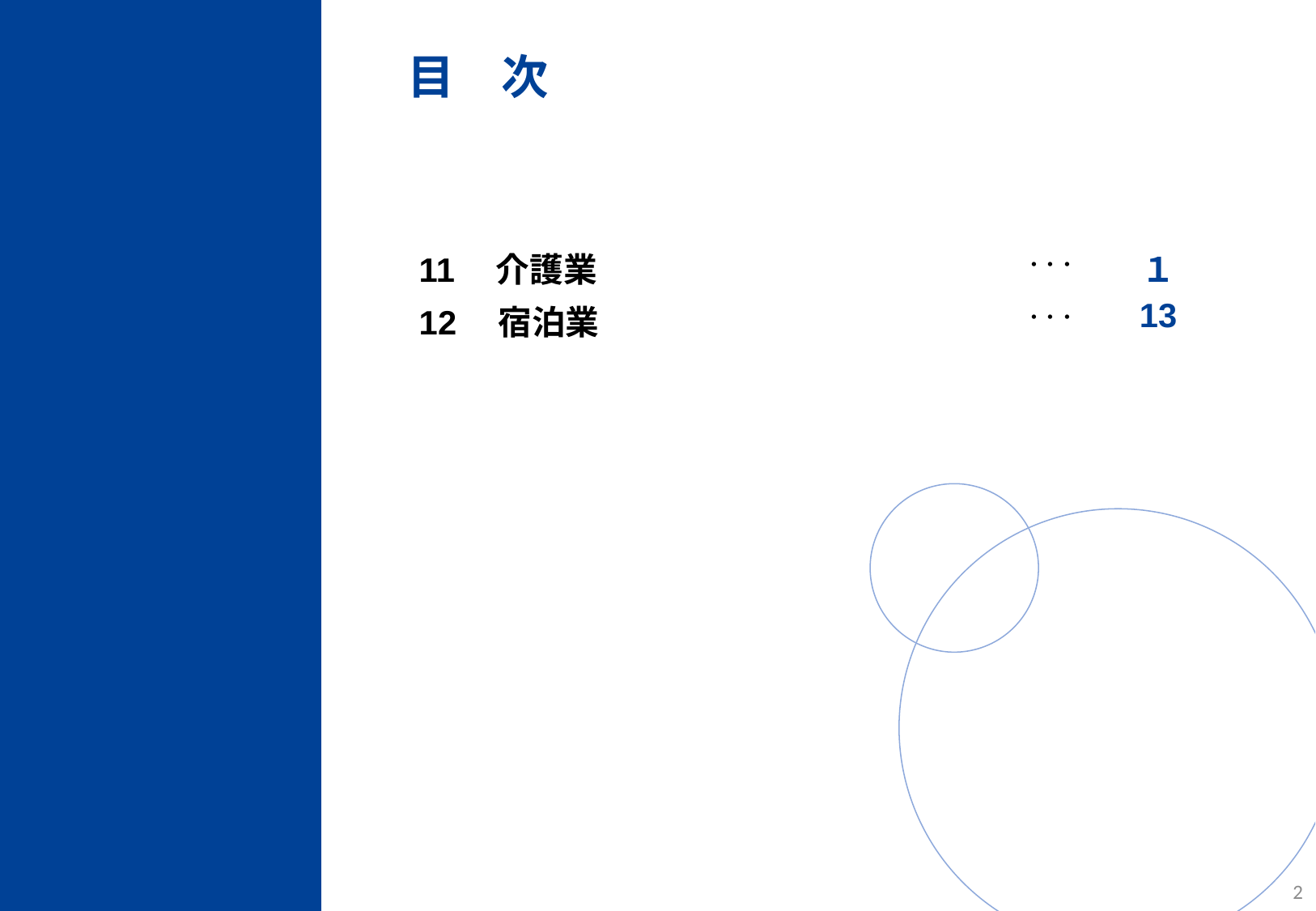

目　次
|  |  |  |
| --- | --- | --- |
| 11　介護業 | ・・・ | １ |
| 12　宿泊業 | ・・・ | 13 |
|  |  |  |
|  |  |  |
|  |  |  |
|  |  |  |
2